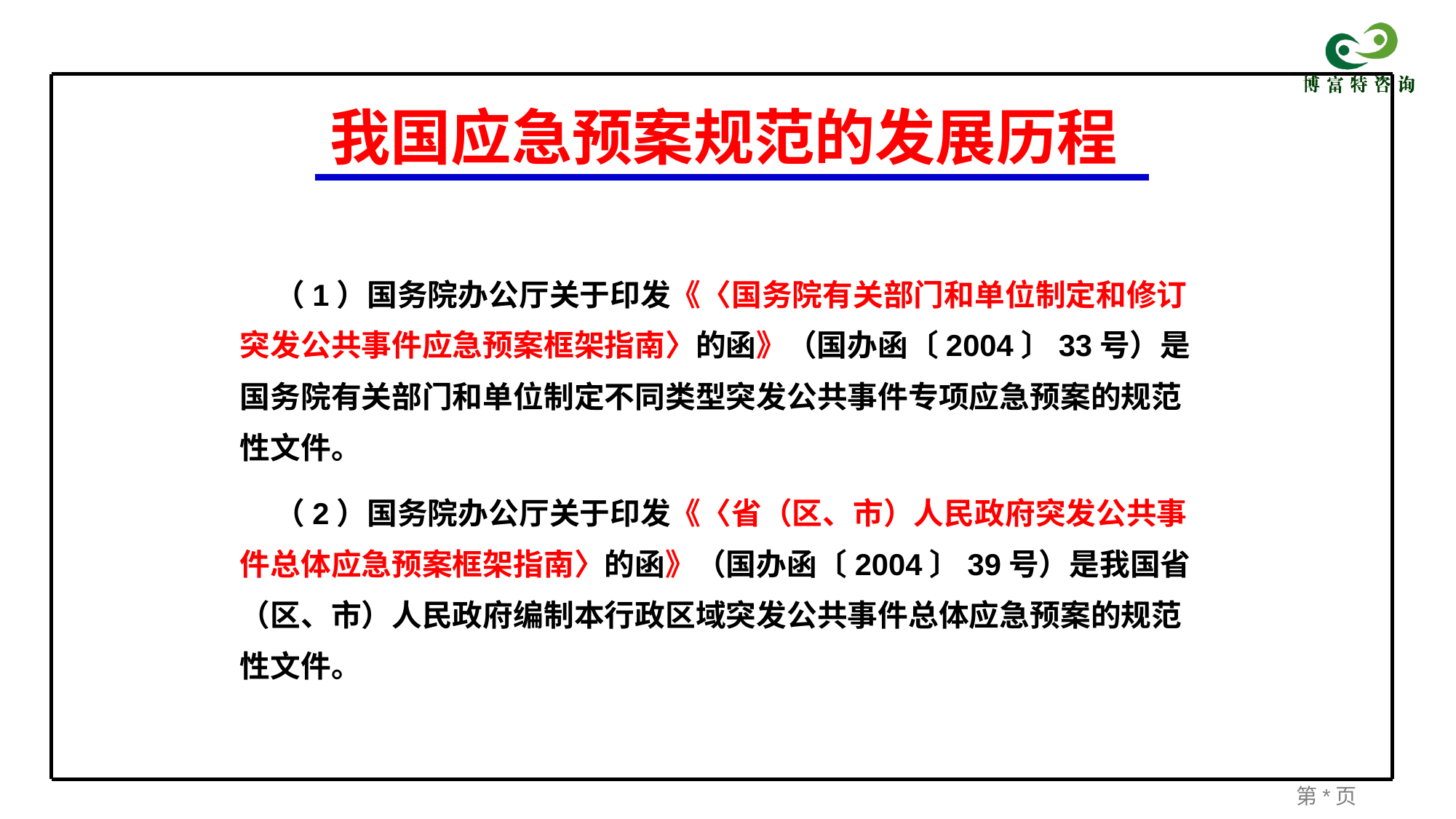

我国应急预案规范的发展历程
    （1）国务院办公厅关于印发《〈国务院有关部门和单位制定和修订突发公共事件应急预案框架指南〉的函》（国办函〔2004〕33号）是国务院有关部门和单位制定不同类型突发公共事件专项应急预案的规范性文件。
    （2）国务院办公厅关于印发《〈省（区、市）人民政府突发公共事件总体应急预案框架指南〉的函》（国办函〔2004〕39号）是我国省（区、市）人民政府编制本行政区域突发公共事件总体应急预案的规范性文件。